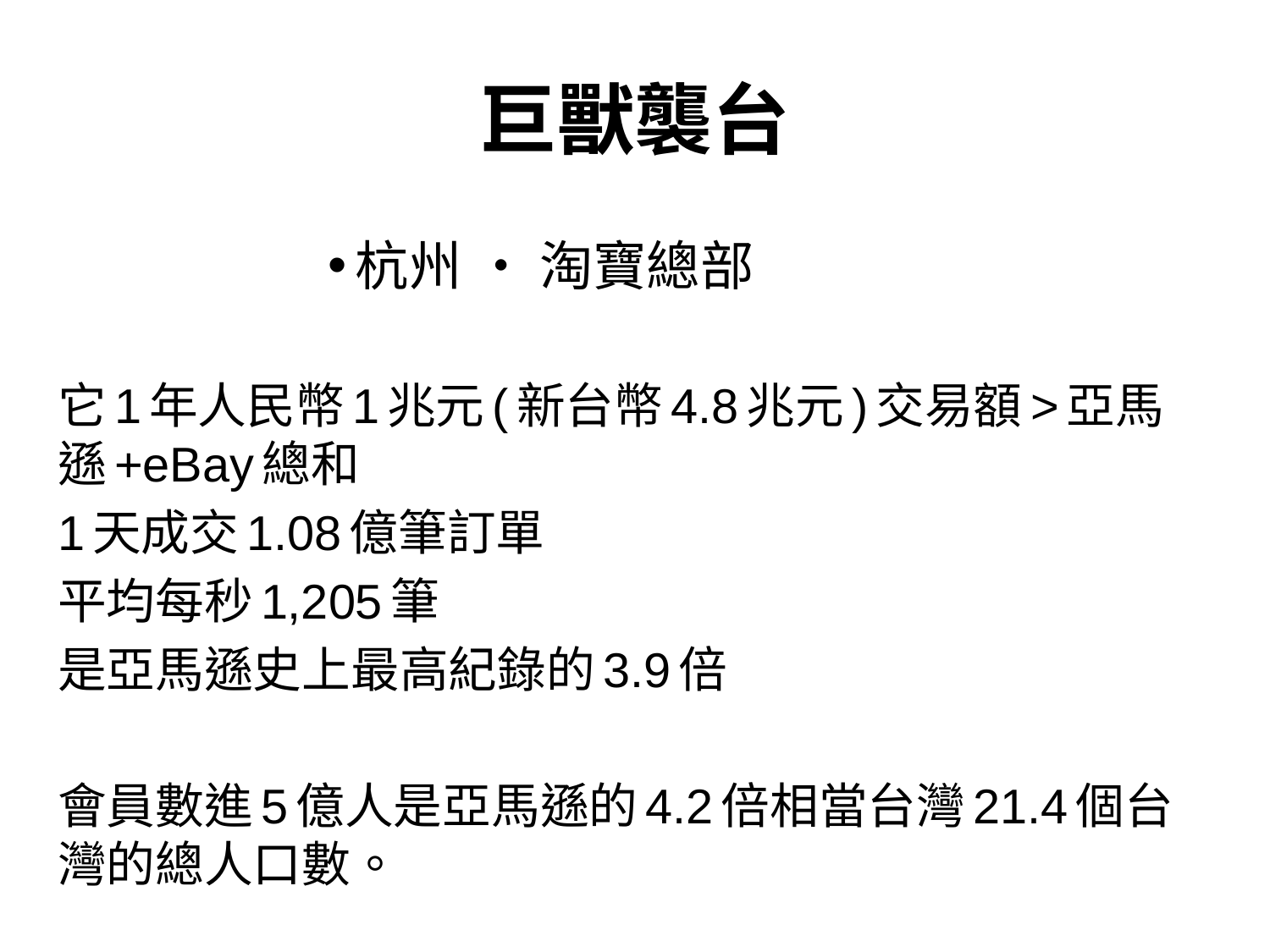

# 巨獸襲台
杭州 • 淘寶總部

它1年人民幣1兆元(新台幣4.8兆元)交易額>亞馬遜+eBay總和
1天成交1.08億筆訂單
平均每秒1,205筆
是亞馬遜史上最高紀錄的3.9倍

會員數進5億人是亞馬遜的4.2倍相當台灣21.4個台灣的總人口數。